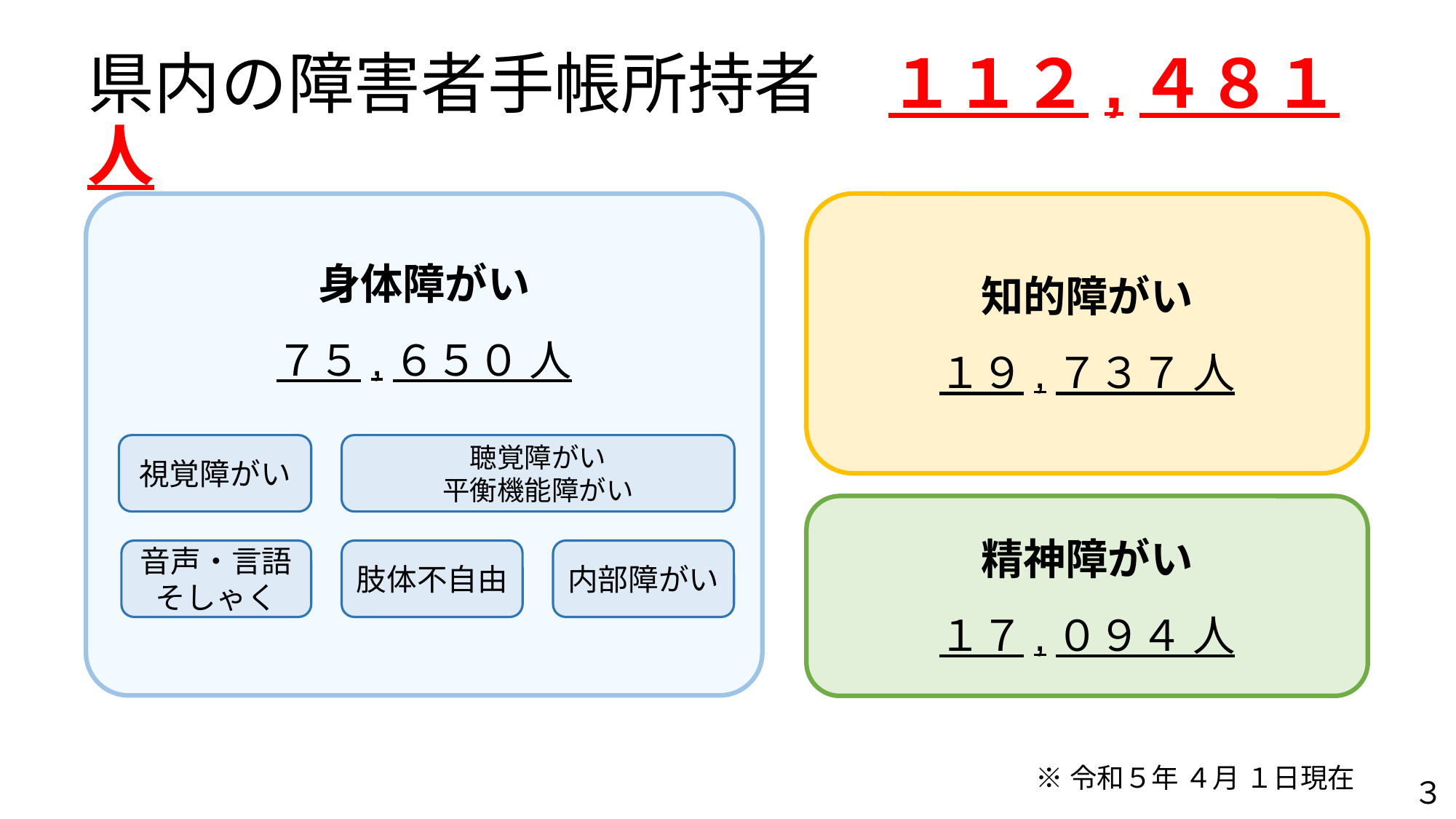

# 県内の障害者手帳所持者　１１２,４８１人

身体障がい
７５,６５０ 人

知的障がい
１９,７３７ 人
視覚障がい
聴覚障がい
平衡機能障がい
精神障がい
１７,０９４ 人
音声・言語
そしゃく
肢体不自由
内部障がい
※令和５年 ４月 １日現在
３